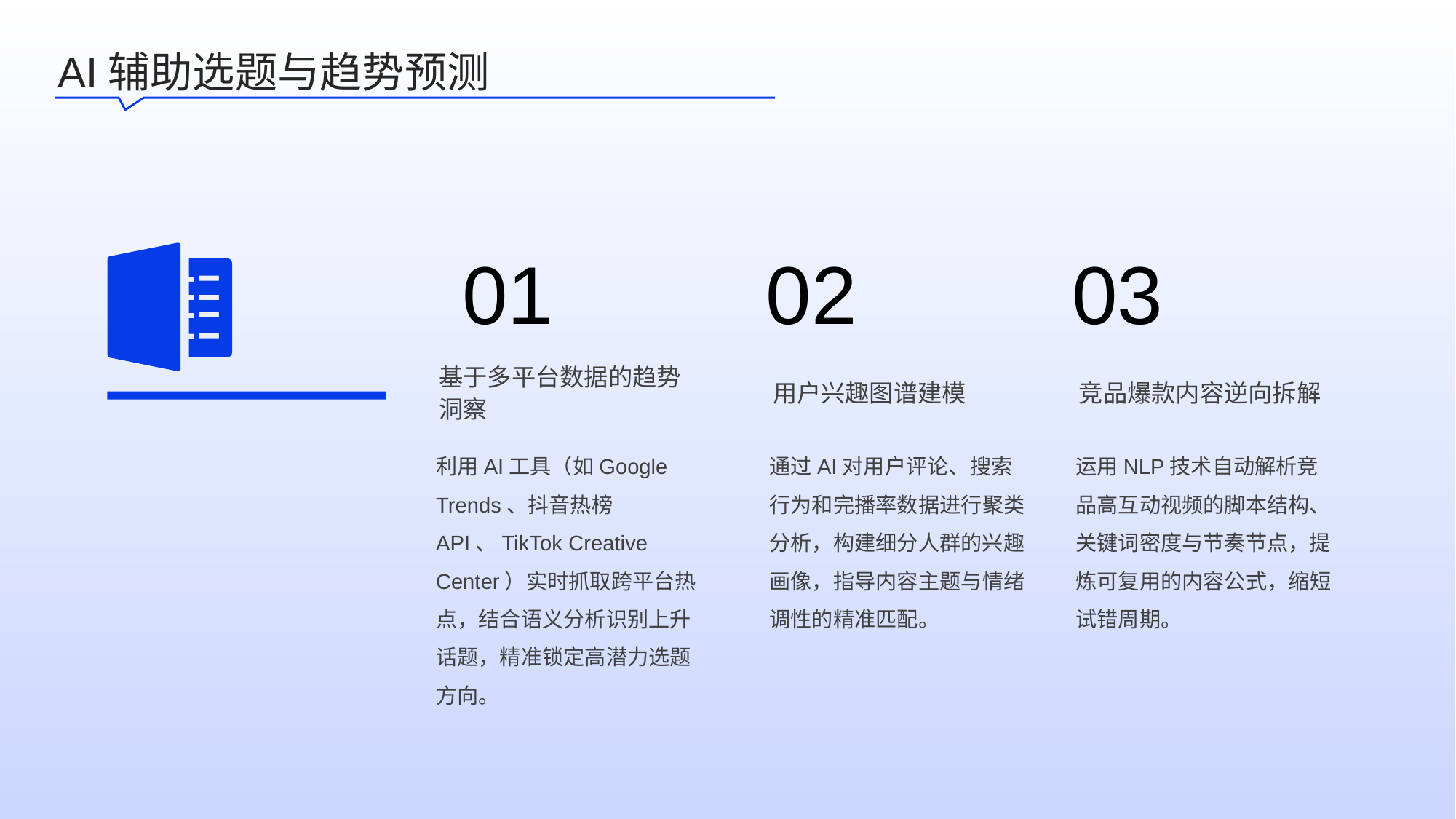

AI辅助选题与趋势预测

01
02
03

基于多平台数据的趋势洞察
用户兴趣图谱建模
竞品爆款内容逆向拆解

利用AI工具（如Google Trends、抖音热榜API、TikTok Creative Center）实时抓取跨平台热点，结合语义分析识别上升话题，精准锁定高潜力选题方向。
通过AI对用户评论、搜索行为和完播率数据进行聚类分析，构建细分人群的兴趣画像，指导内容主题与情绪调性的精准匹配。
运用NLP技术自动解析竞品高互动视频的脚本结构、关键词密度与节奏节点，提炼可复用的内容公式，缩短试错周期。